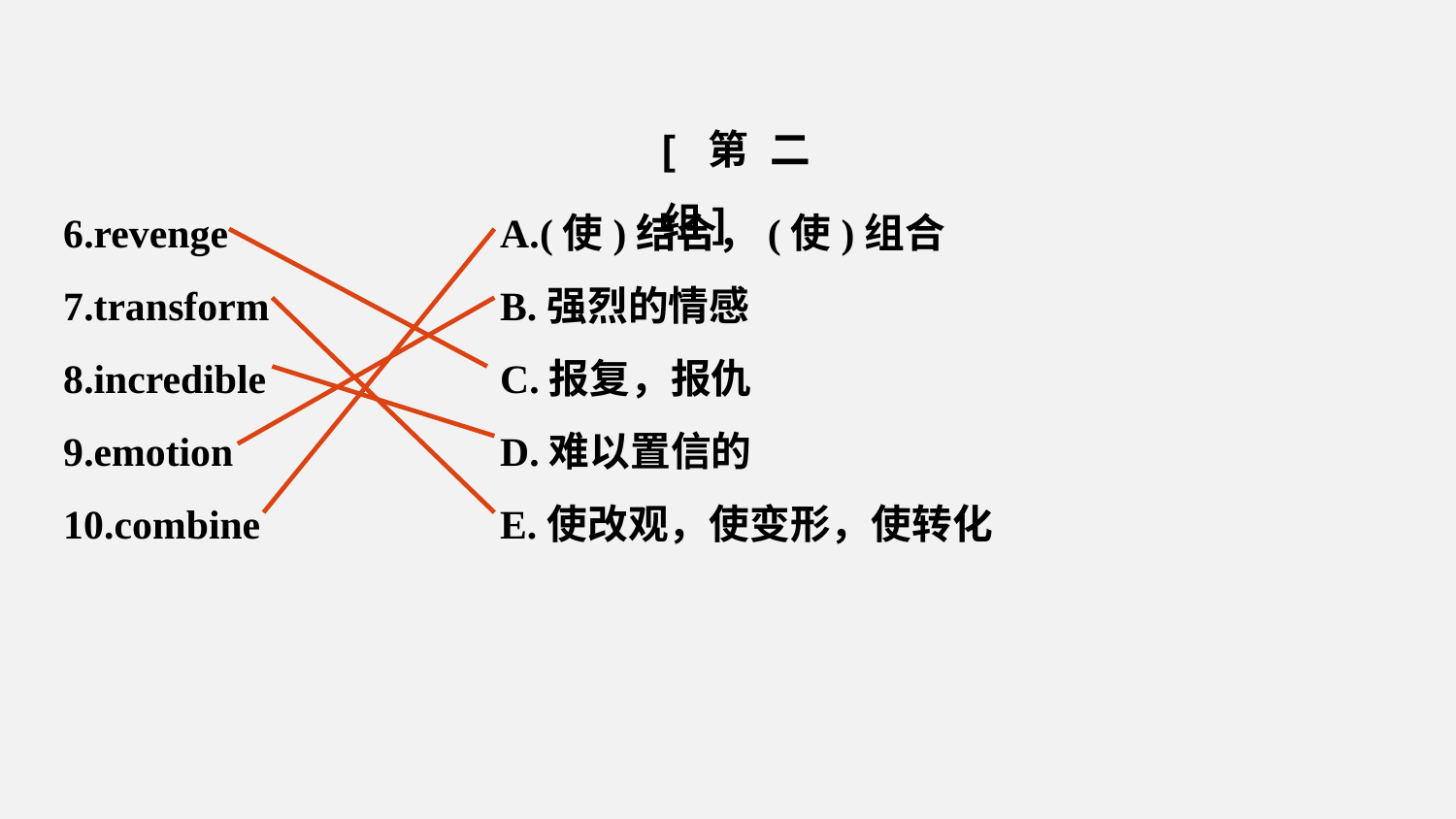

[第二组]
6.revenge  		A.(使)结合，(使)组合
7.transform  		B.强烈的情感
8.incredible  		C.报复，报仇
9.emotion  		D.难以置信的
10.combine  		E.使改观，使变形，使转化